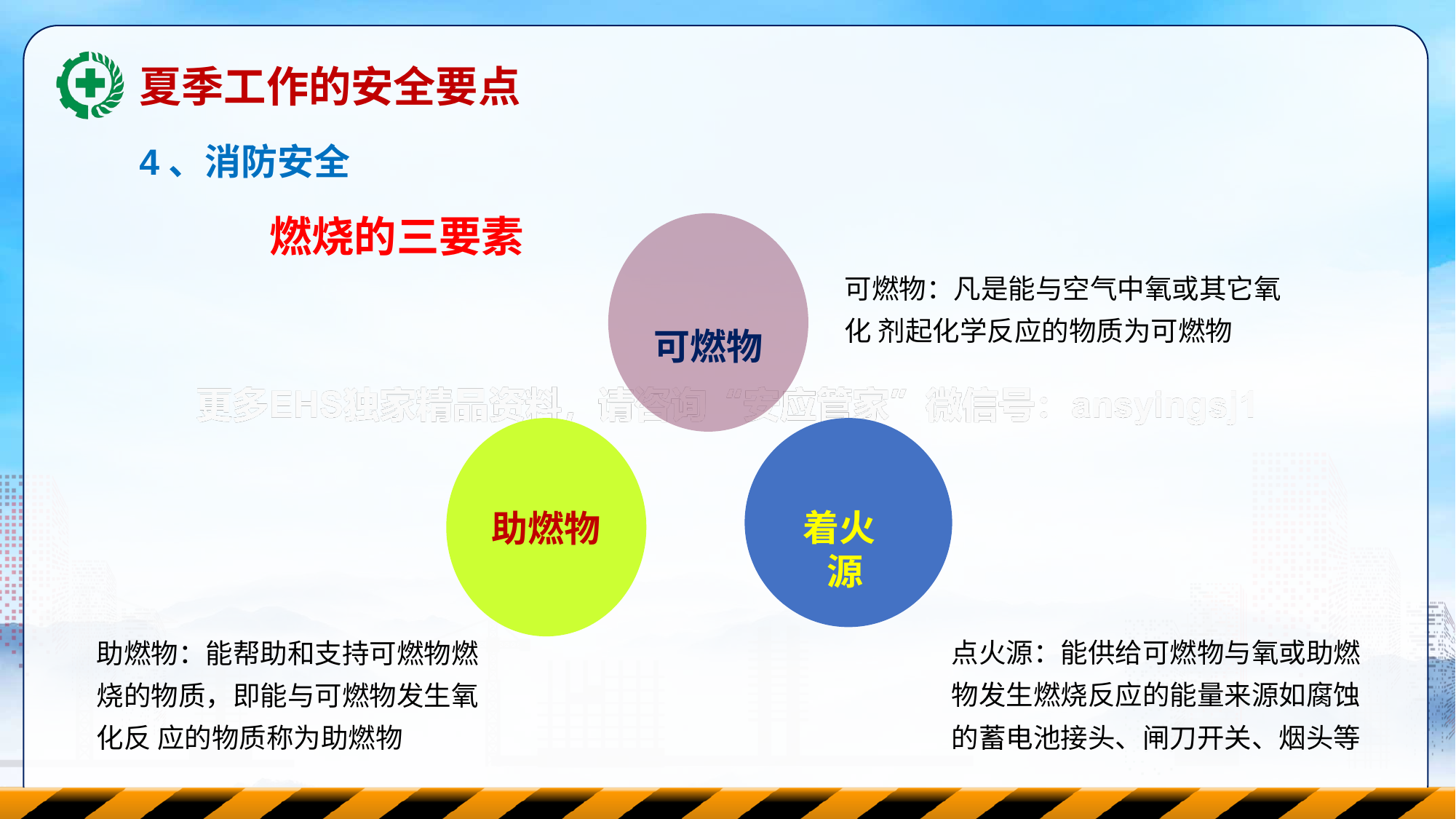

夏季工作的安全要点
4、消防安全
燃烧的三要素

可燃物

可燃物：凡是能与空气中氧或其它氧化 剂起化学反应的物质为可燃物
助燃物

 着火源
点火源：能供给可燃物与氧或助燃物发生燃烧反应的能量来源如腐蚀的蓄电池接头、闸刀开关、烟头等
助燃物：能帮助和支持可燃物燃烧的物质，即能与可燃物发生氧化反 应的物质称为助燃物